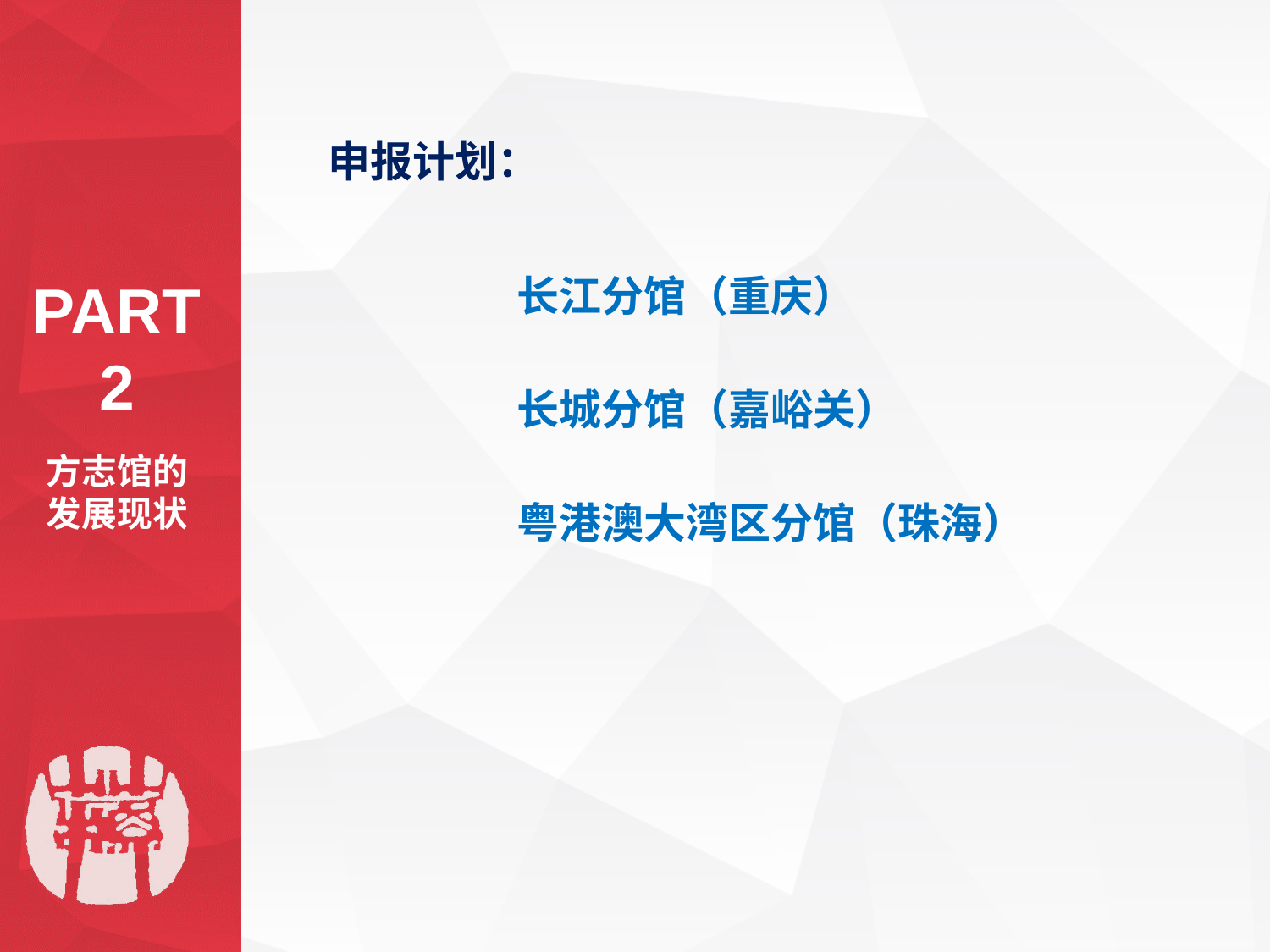

申报计划：

长江分馆（重庆）
PART 2
长城分馆（嘉峪关）
方志馆的发展现状
粤港澳大湾区分馆（珠海）